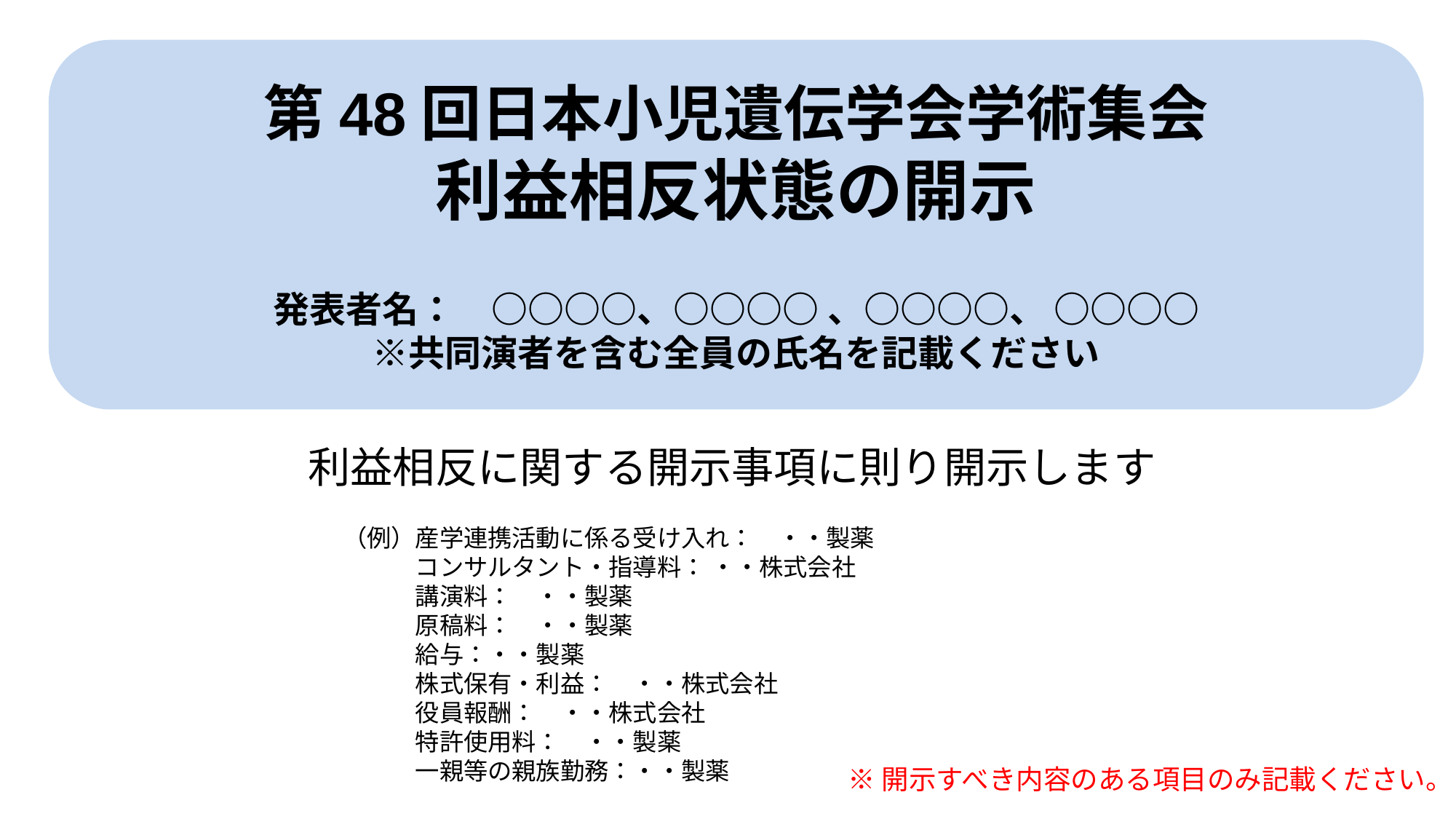

第48回日本小児遺伝学会学術集会
利益相反状態の開示
　
発表者名：　○○○○、○○○○ 、○○○○、 ○○○○
※共同演者を含む全員の氏名を記載ください
利益相反に関する開示事項に則り開示します
（例）産学連携活動に係る受け入れ：　・・製薬
　　　コンサルタント・指導料： ・・株式会社
　　　講演料：　・・製薬
　　　原稿料：　・・製薬
　　　給与：・・製薬
　　　株式保有・利益：　・・株式会社
　　　役員報酬：　・・株式会社
　　　特許使用料：　・・製薬
　　　一親等の親族勤務：・・製薬
※開示すべき内容のある項目のみ記載ください。